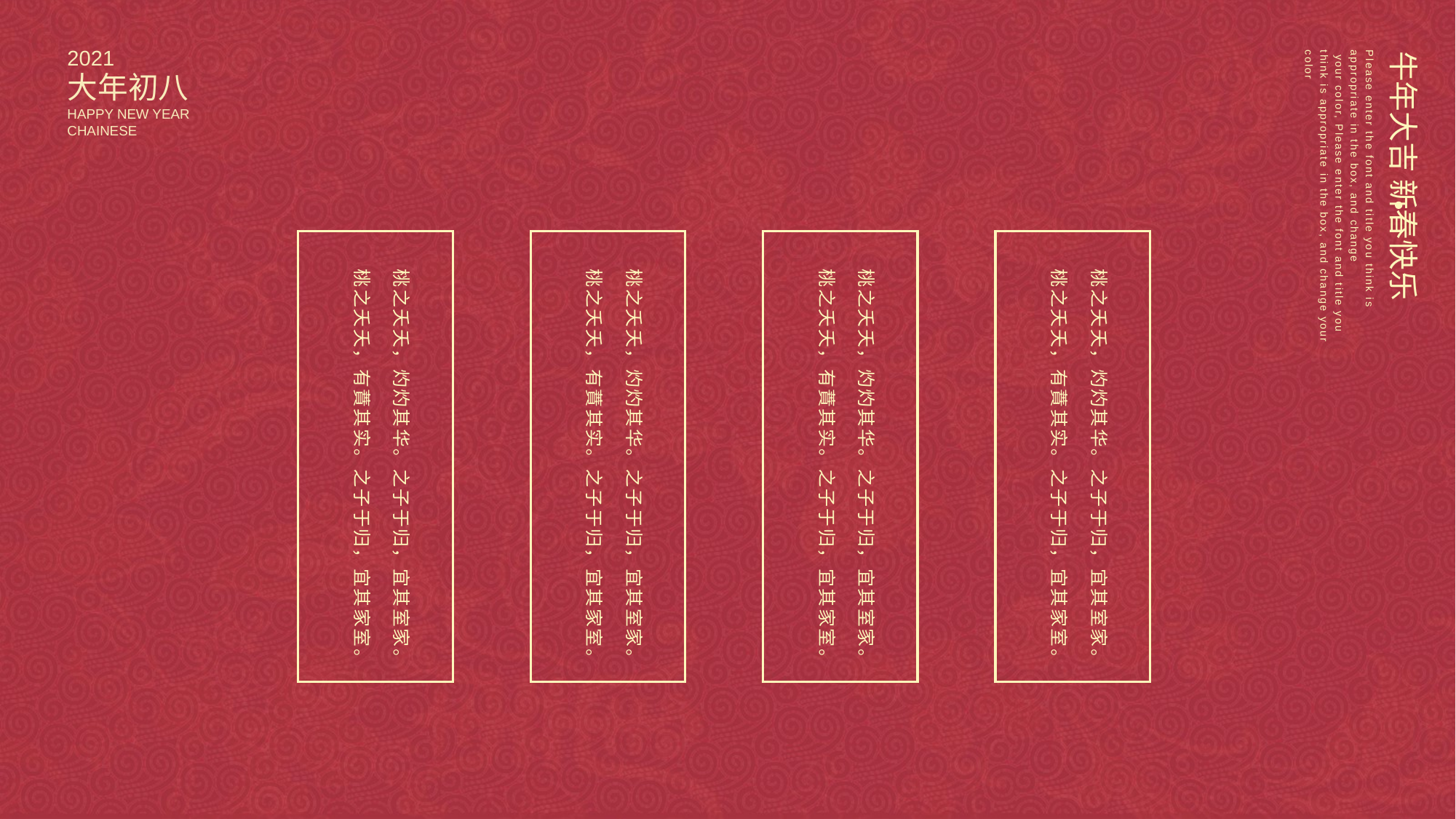

2021
大年初八
HAPPY NEW YEAR
CHAINESE
Please enter the font and title you think is appropriate in the box, and change
 your color, Please enter the font and title you think is appropriate in the box, and change your color

牛年大吉 新春快乐

桃之夭夭，灼灼其华。之子于归，宜其室家。桃之夭夭，有蕡其实。之子于归，宜其家室。

桃之夭夭，灼灼其华。之子于归，宜其室家。桃之夭夭，有蕡其实。之子于归，宜其家室。

桃之夭夭，灼灼其华。之子于归，宜其室家。桃之夭夭，有蕡其实。之子于归，宜其家室。

桃之夭夭，灼灼其华。之子于归，宜其室家。桃之夭夭，有蕡其实。之子于归，宜其家室。